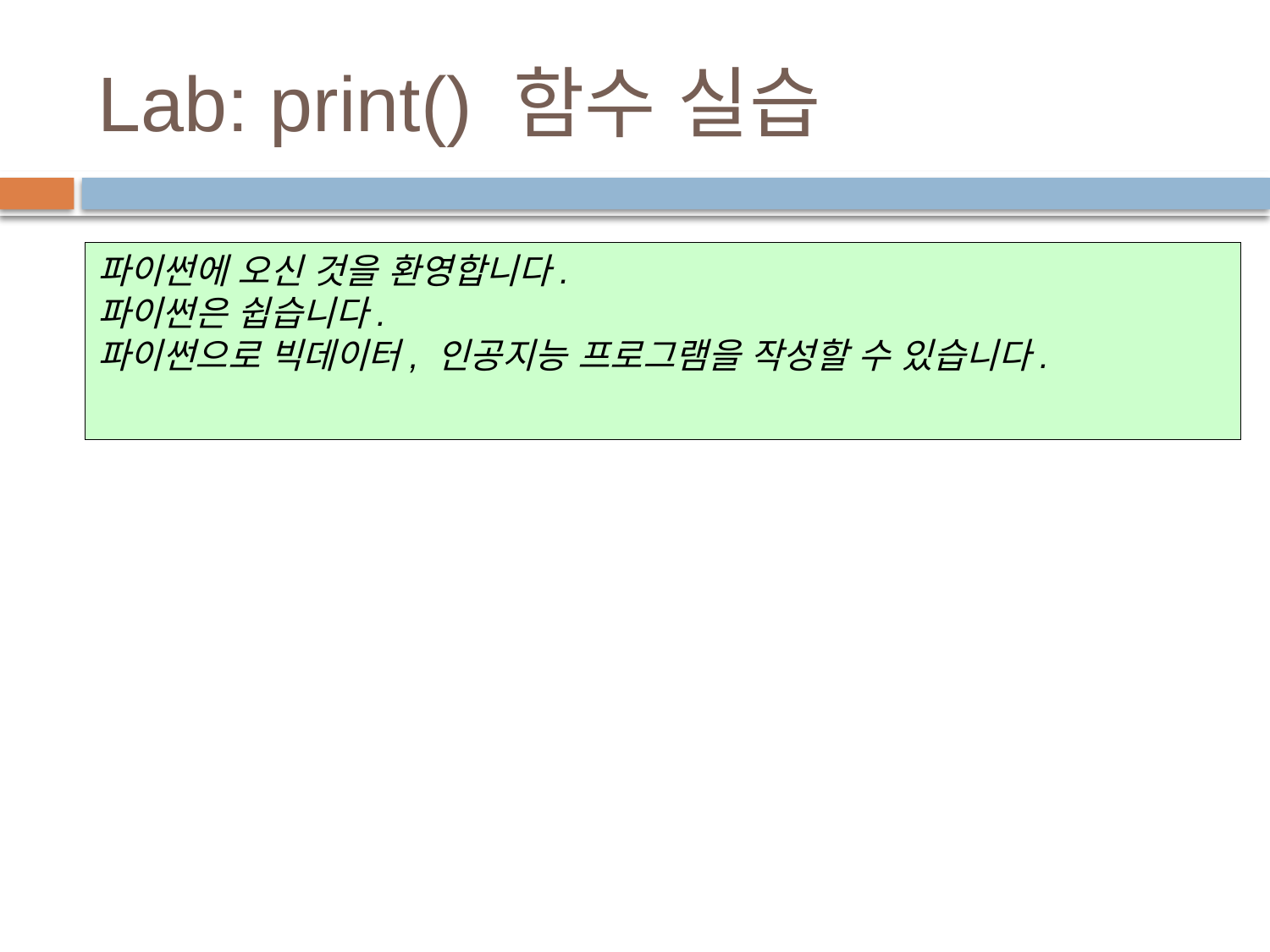

# Lab: print() 함수 실습
파이썬에 오신 것을 환영합니다.
파이썬은 쉽습니다.
파이썬으로 빅데이터, 인공지능 프로그램을 작성할 수 있습니다.